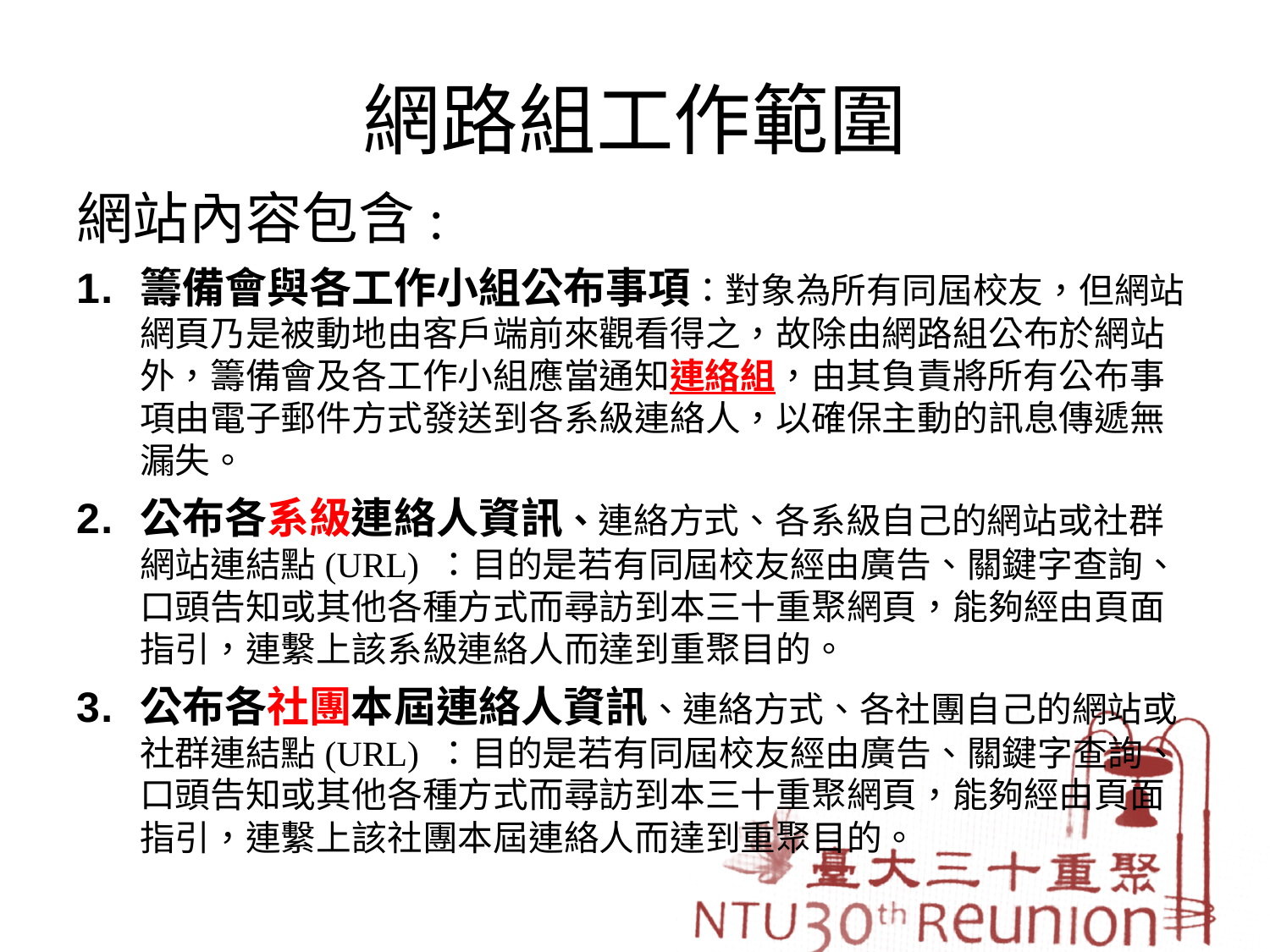

# 網路組工作範圍
網站內容包含:
籌備會與各工作小組公布事項：對象為所有同屆校友，但網站網頁乃是被動地由客戶端前來觀看得之，故除由網路組公布於網站外，籌備會及各工作小組應當通知連絡組，由其負責將所有公布事項由電子郵件方式發送到各系級連絡人，以確保主動的訊息傳遞無漏失。
公布各系級連絡人資訊、連絡方式、各系級自己的網站或社群網站連結點(URL) ：目的是若有同屆校友經由廣告、關鍵字查詢、口頭告知或其他各種方式而尋訪到本三十重聚網頁，能夠經由頁面指引，連繫上該系級連絡人而達到重聚目的。
公布各社團本屆連絡人資訊、連絡方式、各社團自己的網站或社群連結點(URL) ：目的是若有同屆校友經由廣告、關鍵字查詢、口頭告知或其他各種方式而尋訪到本三十重聚網頁，能夠經由頁面指引，連繫上該社團本屆連絡人而達到重聚目的。